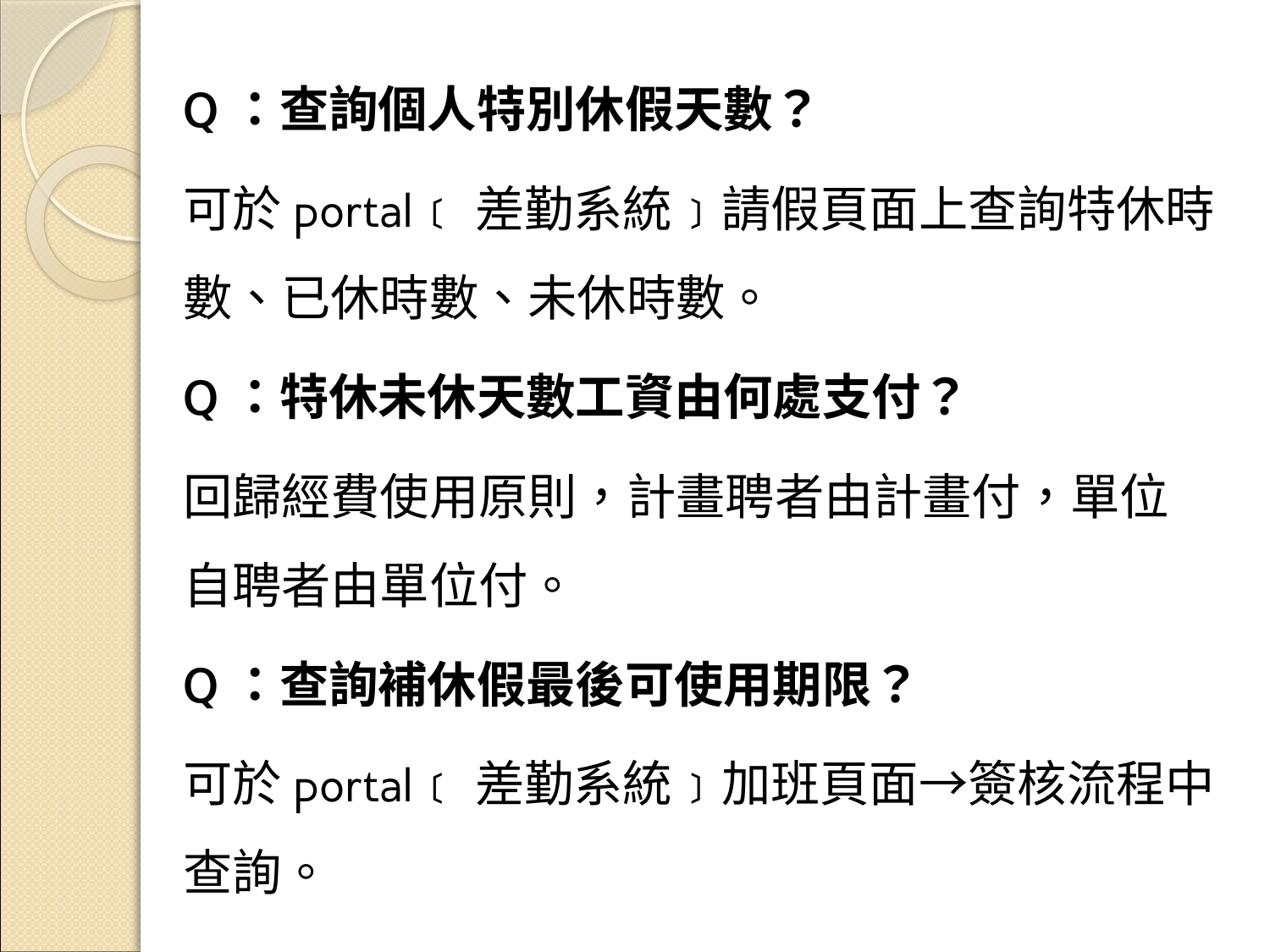

Q：查詢個人特別休假天數？
可於portal﹝差勤系統﹞請假頁面上查詢特休時數、已休時數、未休時數。
Q：特休未休天數工資由何處支付？
回歸經費使用原則，計畫聘者由計畫付，單位自聘者由單位付。
Q：查詢補休假最後可使用期限？
可於portal﹝差勤系統﹞加班頁面→簽核流程中查詢。